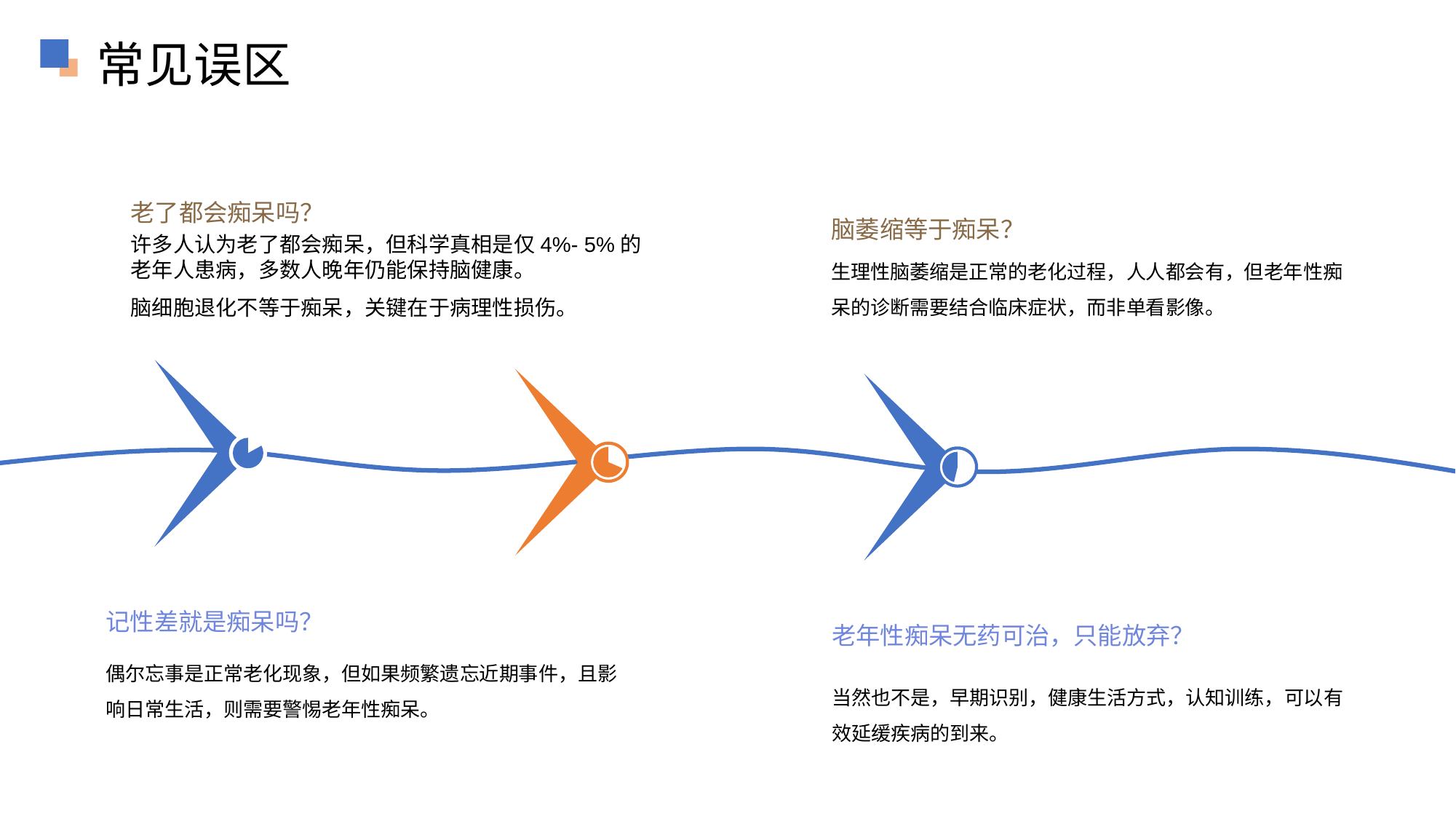

常见误区

老了都会痴呆吗？
脑萎缩等于痴呆？
许多人认为老了都会痴呆，但科学真相是仅4%- 5%的老年人患病，多数人晚年仍能保持脑健康。
脑细胞退化不等于痴呆，关键在于病理性损伤。
生理性脑萎缩是正常的老化过程，人人都会有，但老年性痴呆的诊断需要结合临床症状，而非单看影像。

记性差就是痴呆吗？
老年性痴呆无药可治，只能放弃？
偶尔忘事是正常老化现象，但如果频繁遗忘近期事件，且影响日常生活，则需要警惕老年性痴呆。
当然也不是，早期识别，健康生活方式，认知训练，可以有效延缓疾病的到来。